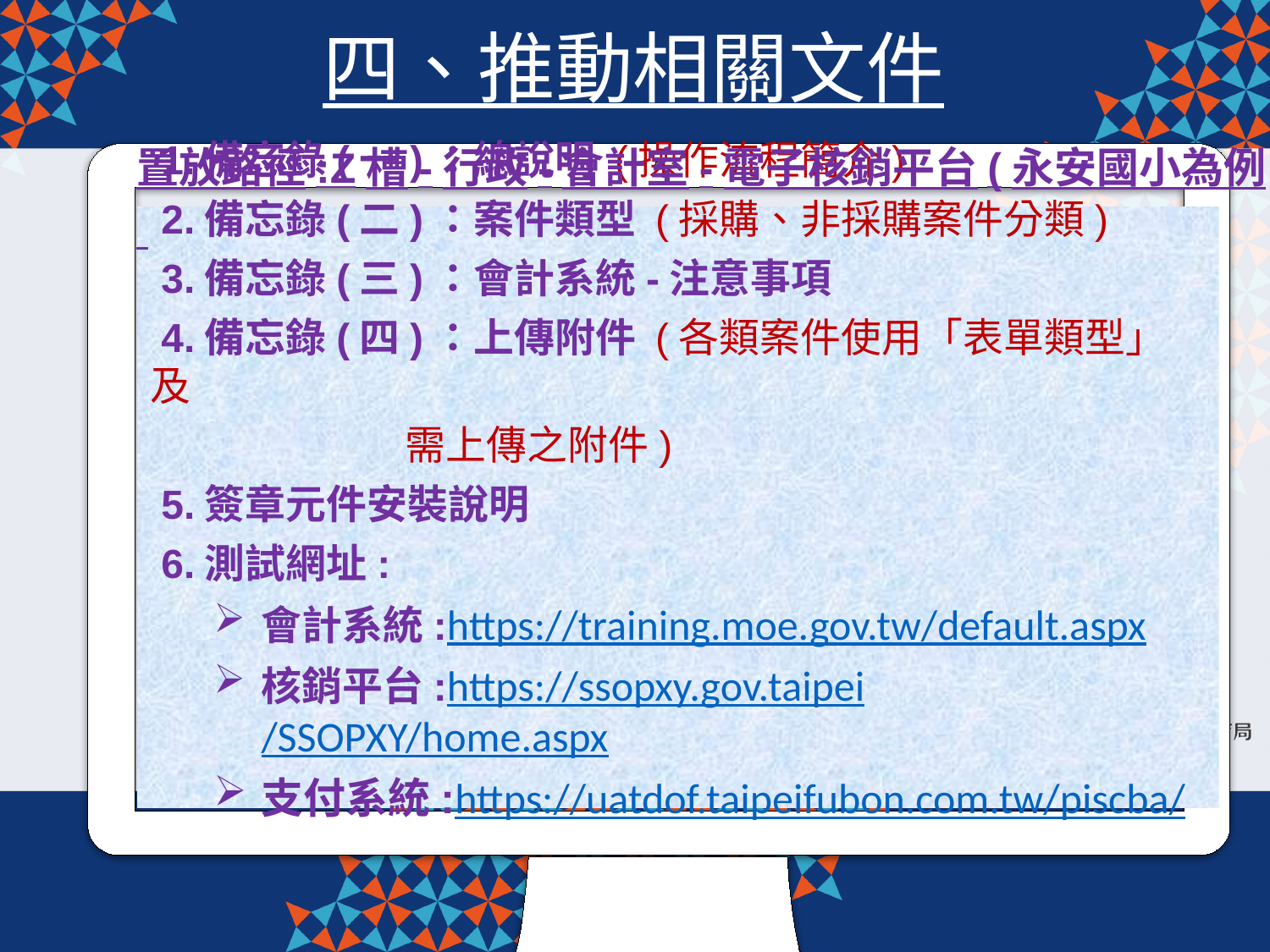

四、推動相關文件
置放路徑:Z槽-行政-會計室-電子核銷平台(永安國小為例)

 1.備忘錄(一)：總說明 (操作流程簡介)
 2.備忘錄(二)：案件類型 (採購、非採購案件分類)
 3.備忘錄(三)：會計系統-注意事項
 4.備忘錄(四)：上傳附件 (各類案件使用「表單類型」及
                           需上傳之附件)
 5.簽章元件安裝說明
 6.測試網址:
會計系統:https://training.moe.gov.tw/default.aspx
核銷平台:https://ssopxy.gov.taipei/SSOPXY/home.aspx
支付系統:https://uatdof.taipeifubon.com.tw/piscba/